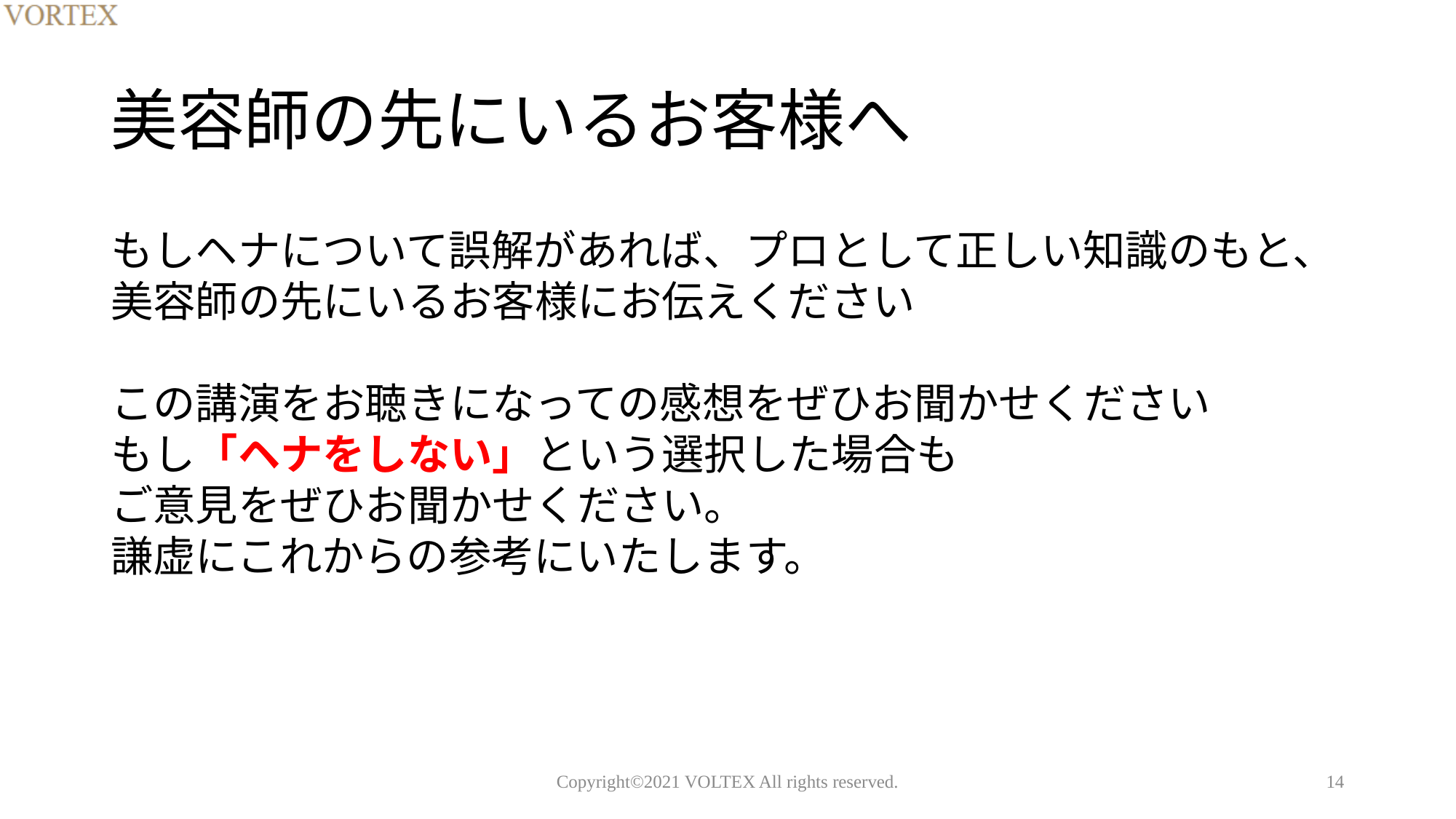

# 美容師の先にいるお客様へ
もしヘナについて誤解があれば、プロとして正しい知識のもと、
美容師の先にいるお客様にお伝えください

この講演をお聴きになっての感想をぜひお聞かせください
もし「ヘナをしない」という選択した場合も
ご意見をぜひお聞かせください。
謙虚にこれからの参考にいたします。
Copyright©2021 VOLTEX All rights reserved.
14